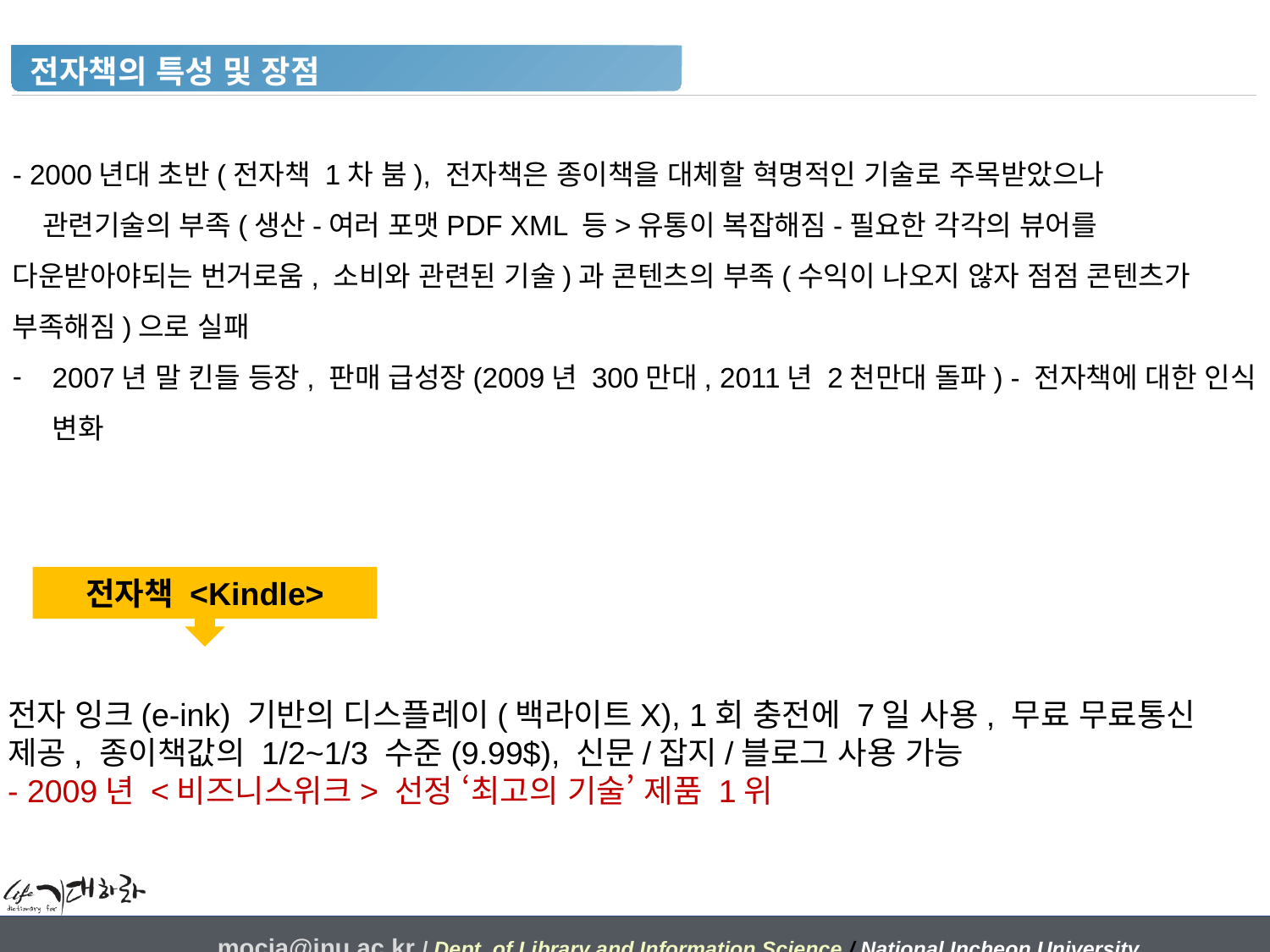

전자책의 특성 및 장점

- 2000년대 초반(전자책 1차 붐), 전자책은 종이책을 대체할 혁명적인 기술로 주목받았으나
   관련기술의 부족(생산-여러 포맷PDF XML 등>유통이 복잡해짐-필요한 각각의 뷰어를 다운받아야되는 번거로움, 소비와 관련된 기술)과 콘텐츠의 부족(수익이 나오지 않자 점점 콘텐츠가 부족해짐)으로 실패
2007년 말 킨들 등장, 판매 급성장(2009년 300만대, 2011년 2천만대 돌파) - 전자책에 대한 인식 변화
전자책 <Kindle>
전자 잉크(e-ink) 기반의 디스플레이(백라이트X), 1회 충전에 7일 사용, 무료 무료통신 제공, 종이책값의 1/2~1/3 수준(9.99$), 신문/잡지/블로그 사용 가능
- 2009년 <비즈니스위크> 선정 ‘최고의 기술’ 제품 1위

mocja@inu.ac.kr / Dept. of Library and Information Science / National Incheon University